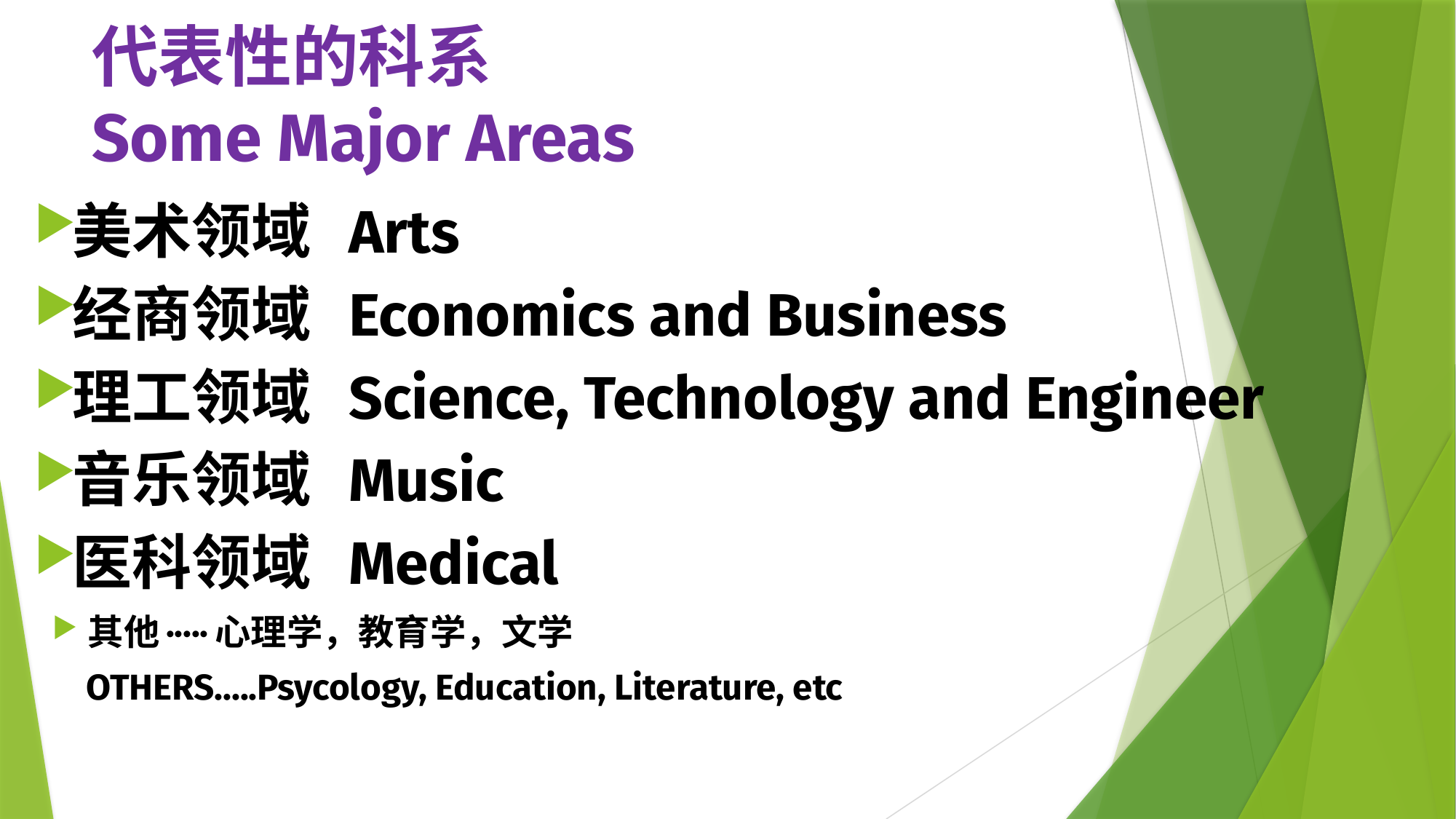

# 代表性的科系 Some Major Areas
美术领域  Arts
经商领域  Economics and Business
理工领域  Science, Technology and Engineer
音乐领域  Music
医科领域  Medical

其他·····心理学，教育学，文学
    OTHERS…..Psycology, Education, Literature, etc